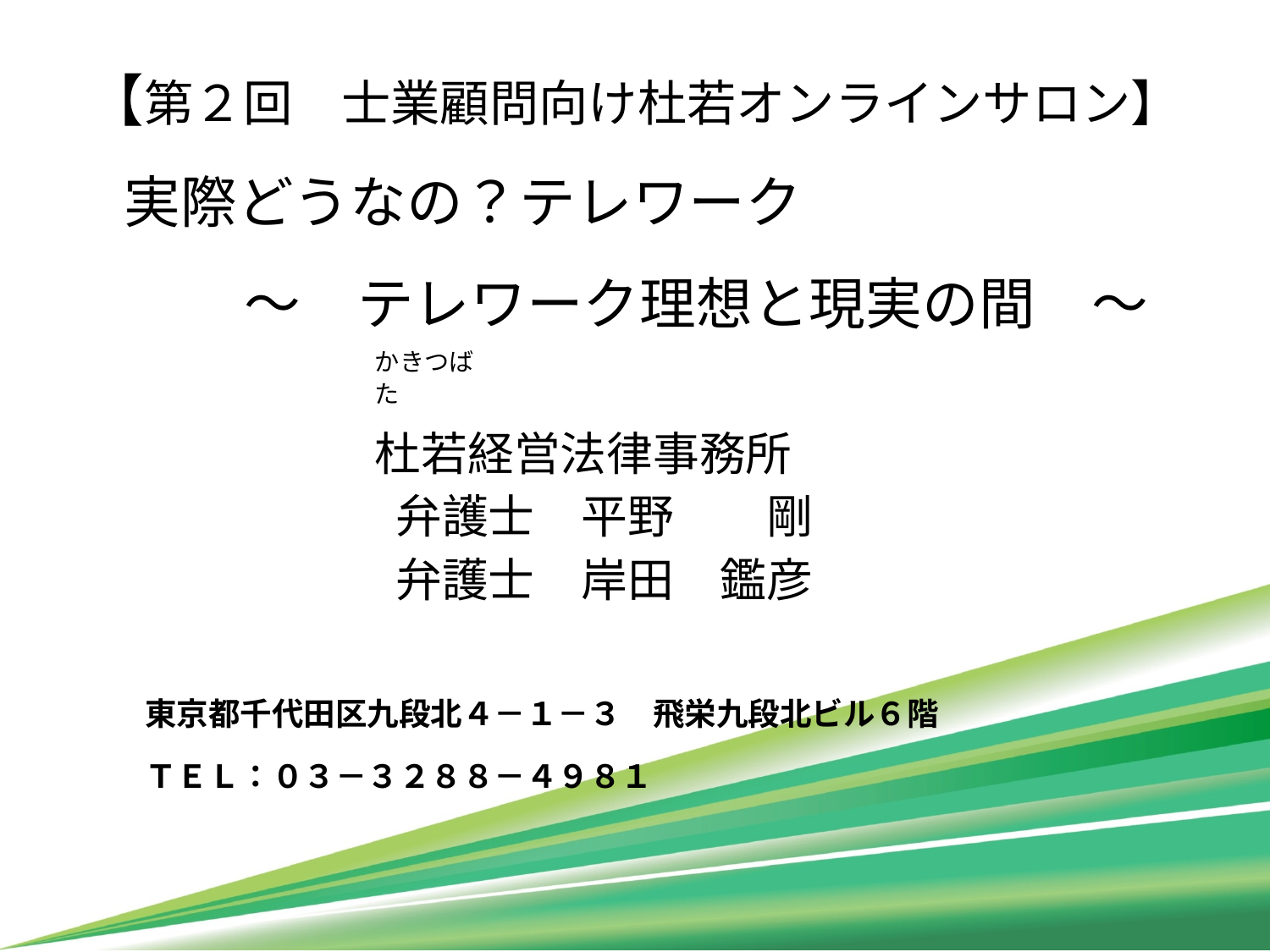

# 【第２回　士業顧問向け杜若オンラインサロン】　 　実際どうなの？テレワーク 　　　～　テレワーク理想と現実の間　～
かきつばた
杜若経営法律事務所
 弁護士　平野　　剛
 弁護士　岸田　鑑彦
東京都千代田区九段北４－１－３　飛栄九段北ビル６階
ＴＥＬ：０３－３２８８－４９８１